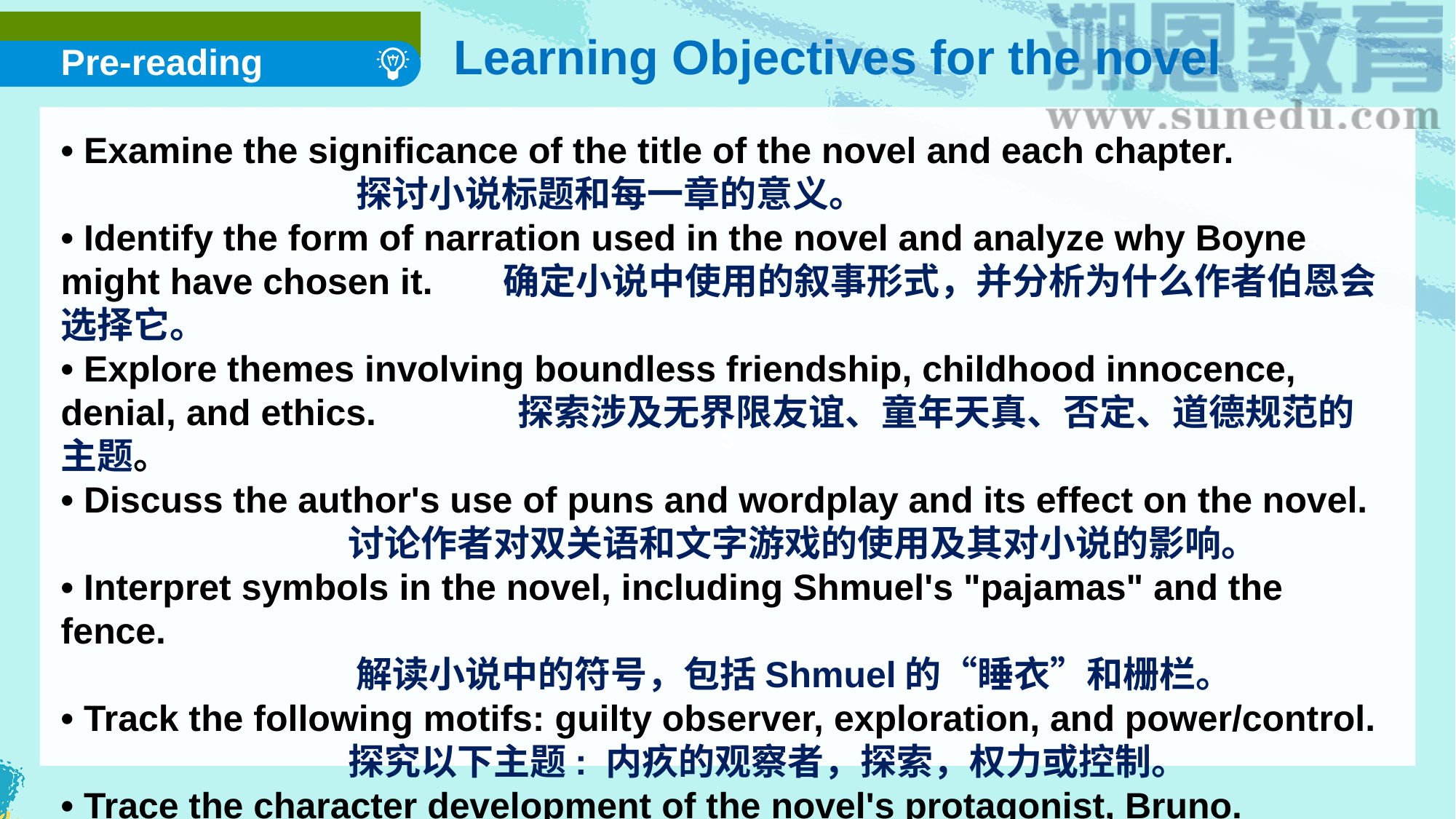

Learning Objectives for the novel
Pre-reading

• Examine the significance of the title of the novel and each chapter.
                                   探讨小说标题和每一章的意义。
• Identify the form of narration used in the novel and analyze why Boyne might have chosen it.      确定小说中使用的叙事形式，并分析为什么作者伯恩会选择它。
• Explore themes involving boundless friendship, childhood innocence, denial, and ethics.             探索涉及无界限友谊、童年天真、否定、道德规范的主题。
• Discuss the author's use of puns and wordplay and its effect on the novel.
                                  讨论作者对双关语和文字游戏的使用及其对小说的影响。
• Interpret symbols in the novel, including Shmuel's "pajamas" and the fence.
                                   解读小说中的符号，包括Shmuel的“睡衣”和栅栏。
• Track the following motifs: guilty observer, exploration, and power/control.
                                  探究以下主题: 内疚的观察者，探索，权力或控制。
• Trace the character development of the novel's protagonist, Bruno.
                                  追溯小说主人公布鲁诺(Bruno)的性格发展。